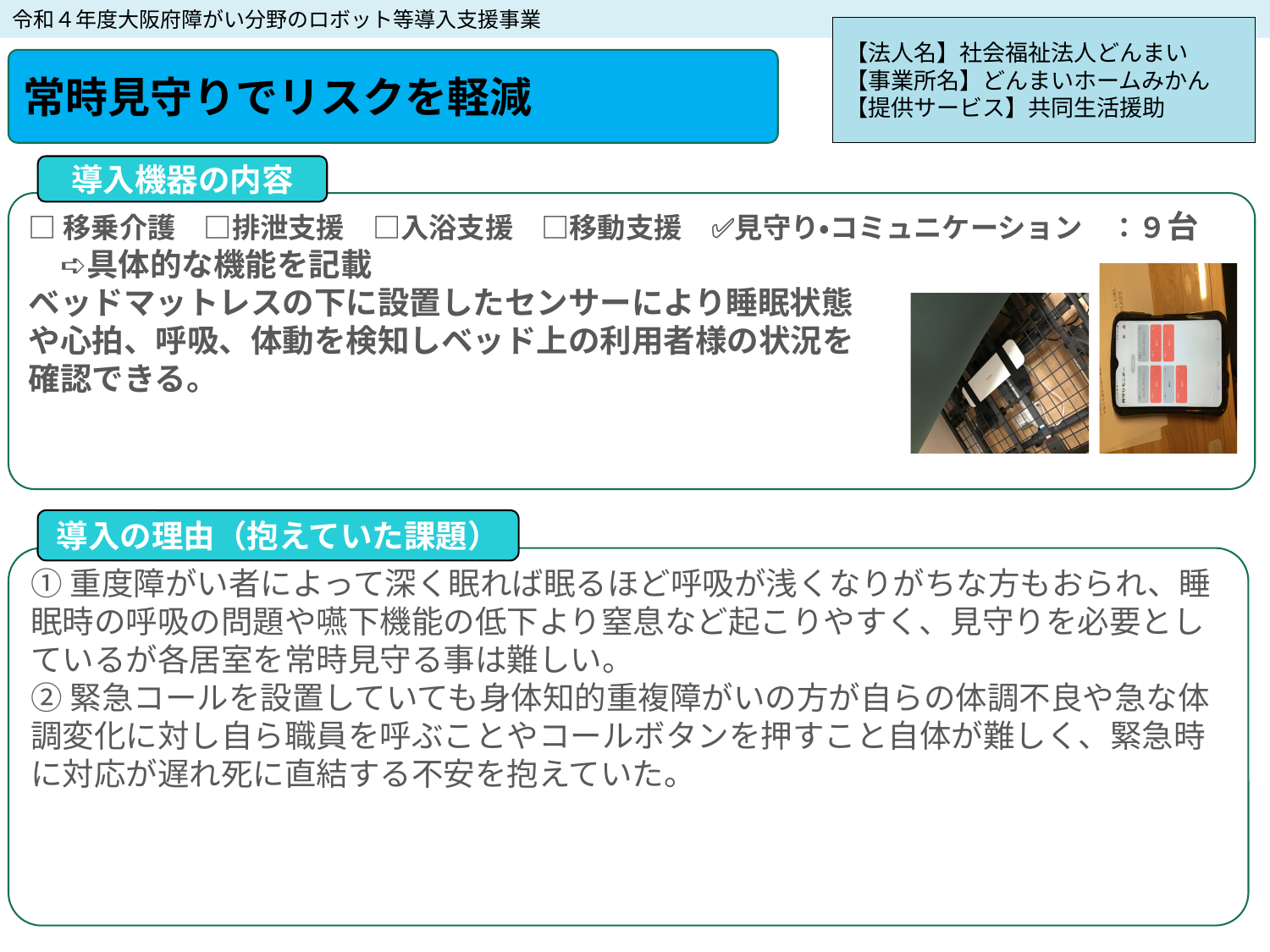

令和４年度大阪府障がい分野のロボット等導入支援事業
【法人名】社会福祉法人どんまい
【事業所名】どんまいホームみかん
【提供サービス】共同生活援助
常時見守りでリスクを軽減
導入機器の内容
□移乗介護　□排泄支援　□入浴支援　□移動支援　✅見守り・コミュニケーション　：９台
　➪具体的な機能を記載
ベッドマットレスの下に設置したセンサーにより睡眠状態
や心拍、呼吸、体動を検知しベッド上の利用者様の状況を
確認できる。

導入の理由（抱えていた課題）
①重度障がい者によって深く眠れば眠るほど呼吸が浅くなりがちな方もおられ、睡眠時の呼吸の問題や嚥下機能の低下より窒息など起こりやすく、見守りを必要としているが各居室を常時見守る事は難しい。
②緊急コールを設置していても身体知的重複障がいの方が自らの体調不良や急な体調変化に対し自ら職員を呼ぶことやコールボタンを押すこと自体が難しく、緊急時に対応が遅れ死に直結する不安を抱えていた。